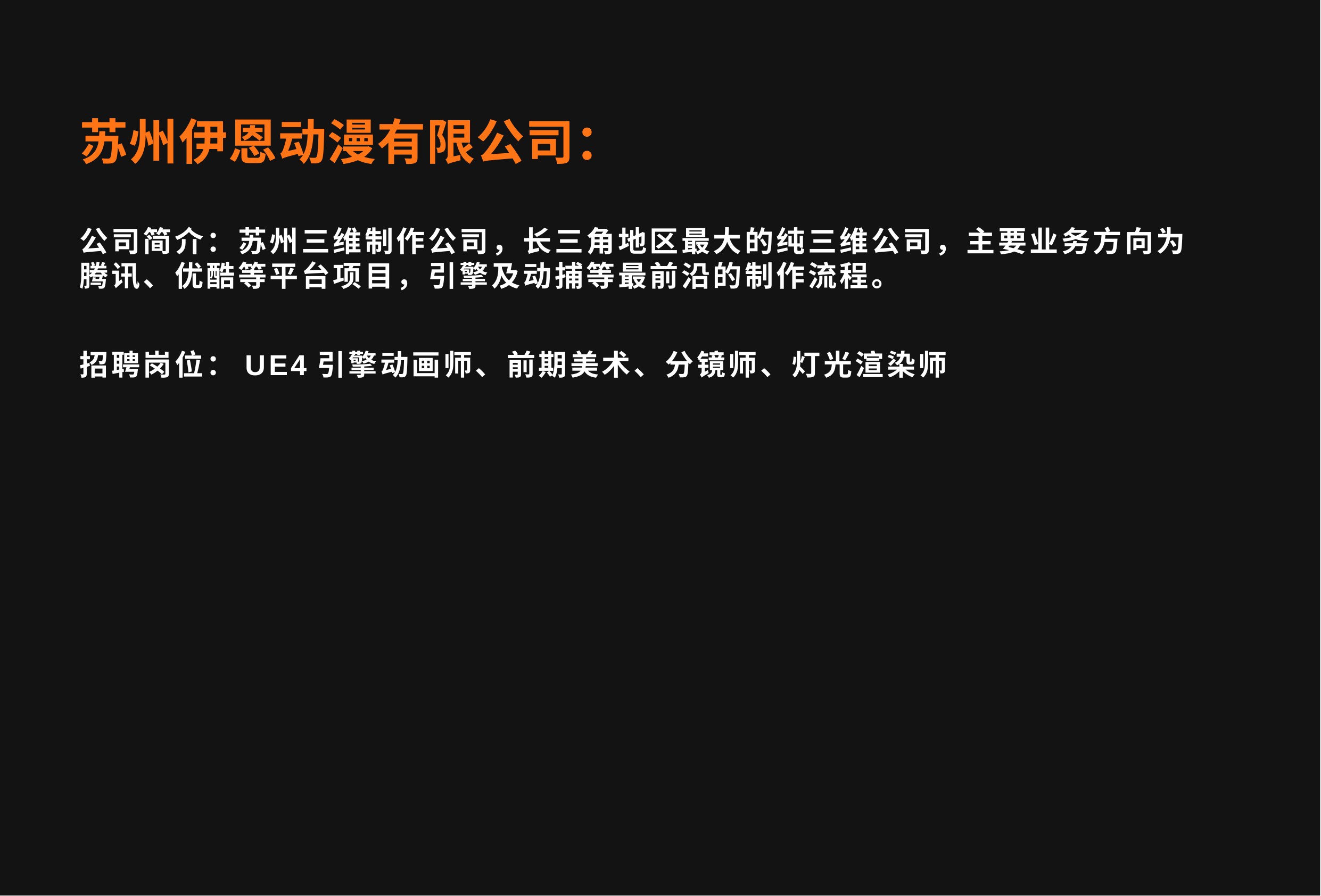

苏州伊恩动漫有限公司：

公司简介：苏州三维制作公司，长三角地区最大的纯三维公司，主要业务方向为腾讯、优酷等平台项目，引擎及动捕等最前沿的制作流程。

招聘岗位：UE4引擎动画师、前期美术、分镜师、灯光渲染师